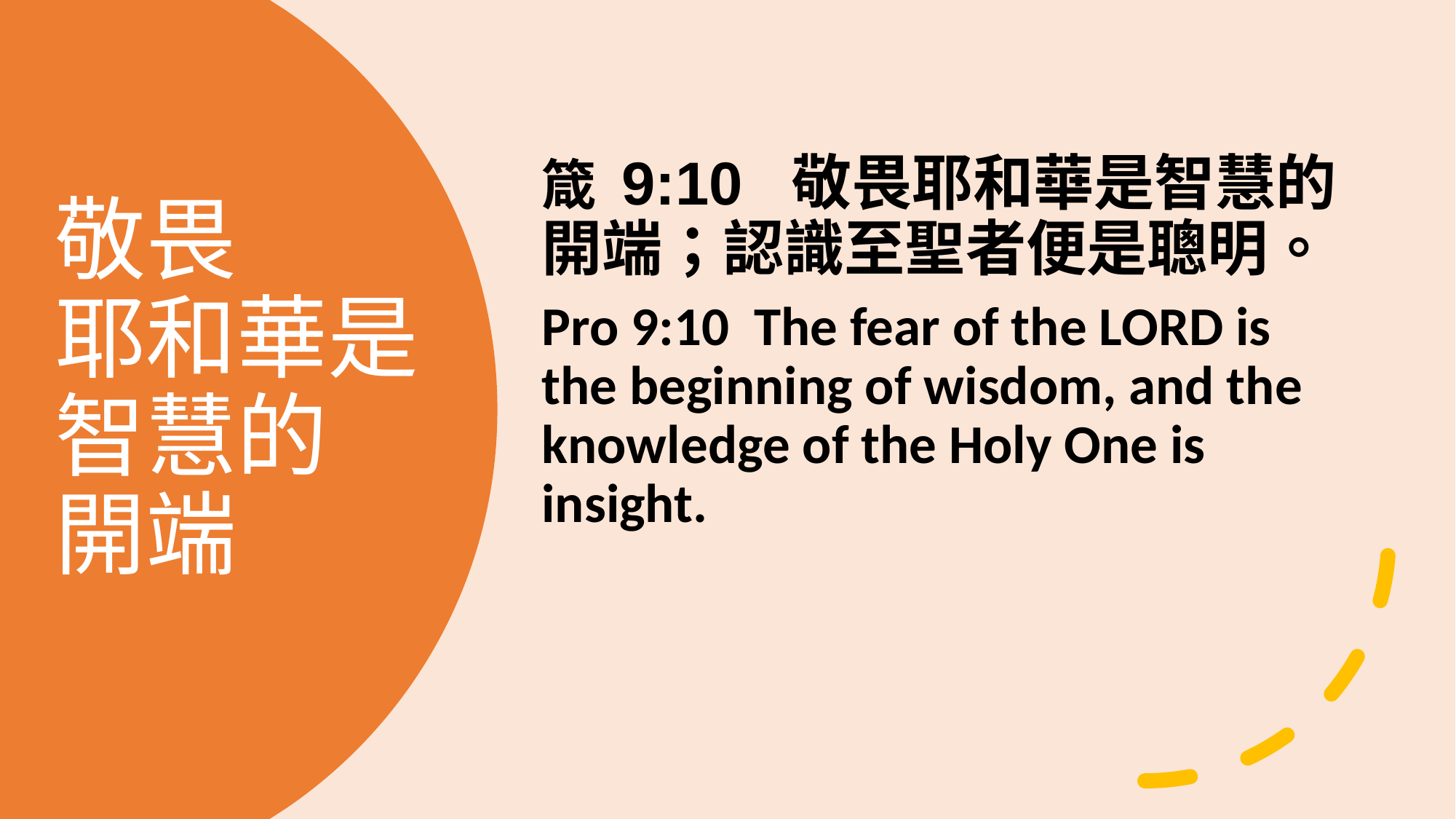

箴 9:10  敬畏耶和華是智慧的開端；認識至聖者便是聰明。
Pro 9:10  The fear of the LORD is the beginning of wisdom, and the knowledge of the Holy One is insight.

# 敬畏 耶和華是智慧的 開端